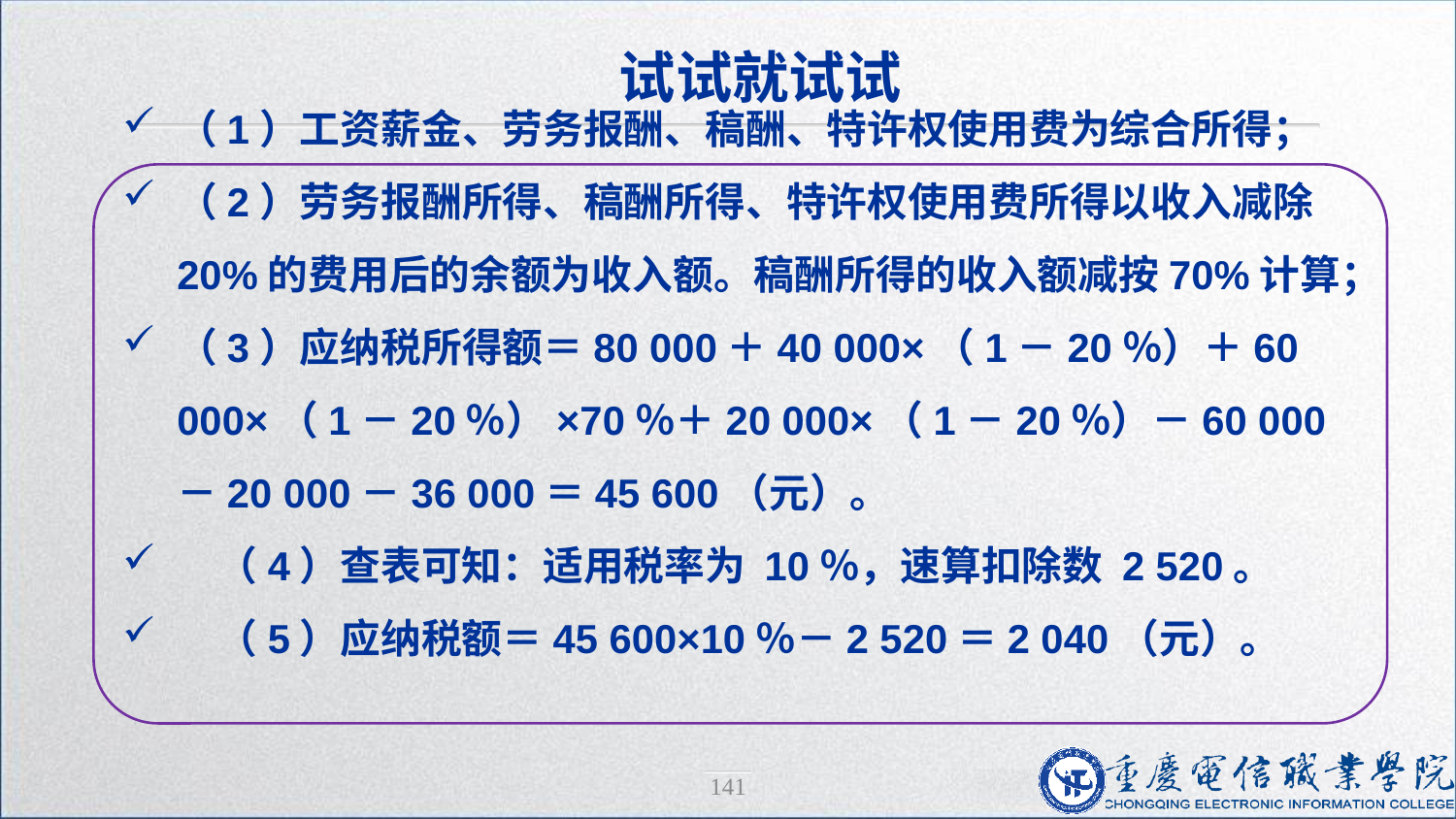

试试就试试
（1）工资薪金、劳务报酬、稿酬、特许权使用费为综合所得；
（2）劳务报酬所得、稿酬所得、特许权使用费所得以收入减除20%的费用后的余额为收入额。稿酬所得的收入额减按70%计算；
（3）应纳税所得额＝80 000＋40 000×（1－20％）＋60 000×（1－20％）×70％＋20 000×（1－20％）－60 000－20 000－36 000＝45 600（元）。
　（4）查表可知：适用税率为 10％，速算扣除数 2 520。
　（5）应纳税额＝45 600×10％－2 520＝2 040（元）。

141